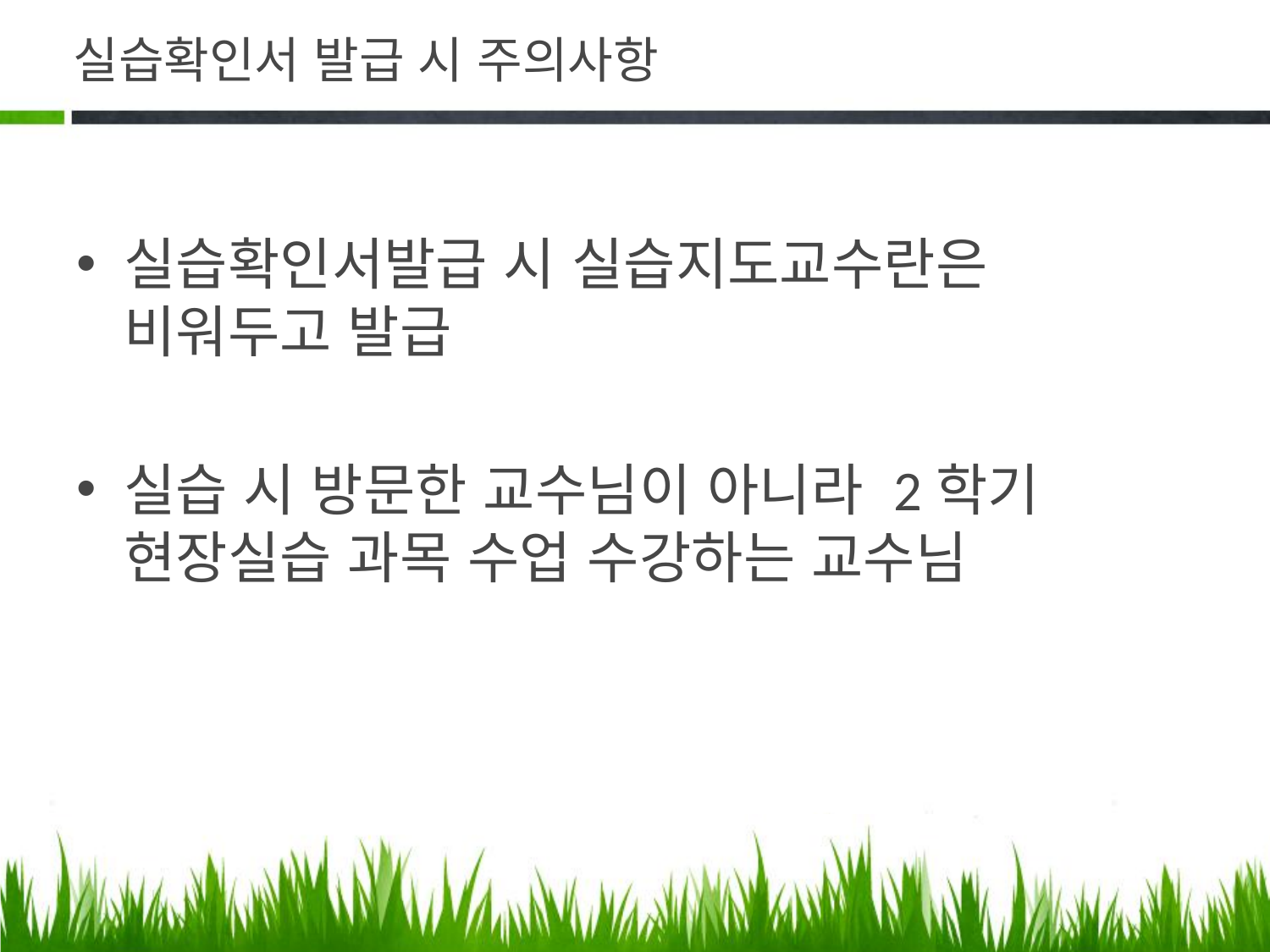

# 실습확인서 발급 시 주의사항
실습확인서발급 시 실습지도교수란은 비워두고 발급

실습 시 방문한 교수님이 아니라 2학기 현장실습 과목 수업 수강하는 교수님